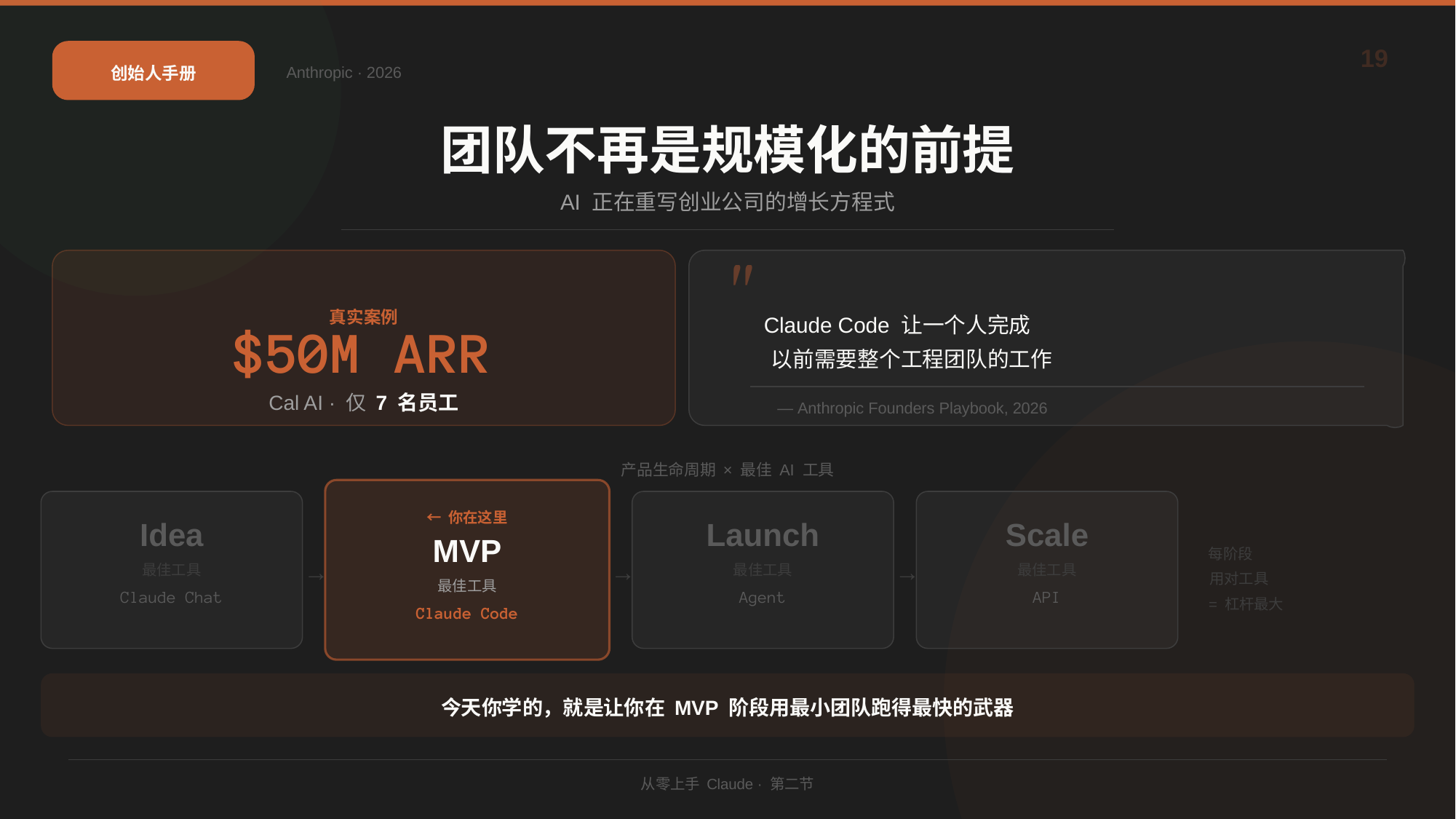

19
Anthropic · 2026
创始人手册
团队不再是规模化的前提
AI 正在重写创业公司的增长方程式

"
真实案例
Claude Code 让一个人完成
$50M ARR

以前需要整个工程团队的工作

Cal AI · 仅 7 名员工
— Anthropic Founders Playbook, 2026
产品生命周期 × 最佳 AI 工具

← 你在这里
Idea
Launch
Scale
MVP
每阶段
→
→
→
最佳工具
最佳工具
最佳工具
用对工具
最佳工具
Claude Chat
Agent
API
= 杠杆最大
Claude Code

今天你学的，就是让你在 MVP 阶段用最小团队跑得最快的武器

从零上手 Claude · 第二节